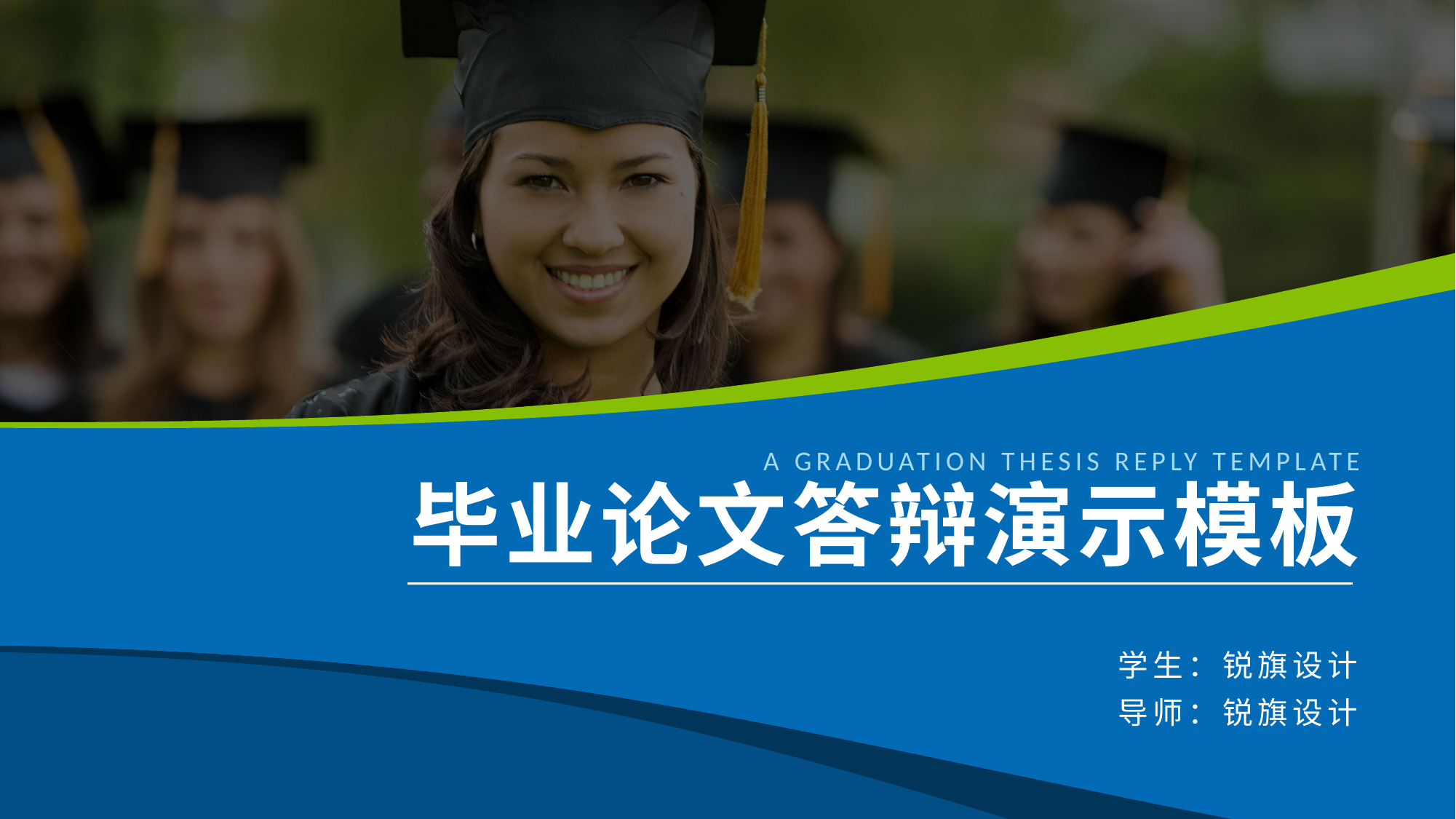

A GRADUATION THESIS REPLY TEMPLATE
毕业论文答辩演示模板
学生：锐旗设计
导师：锐旗设计